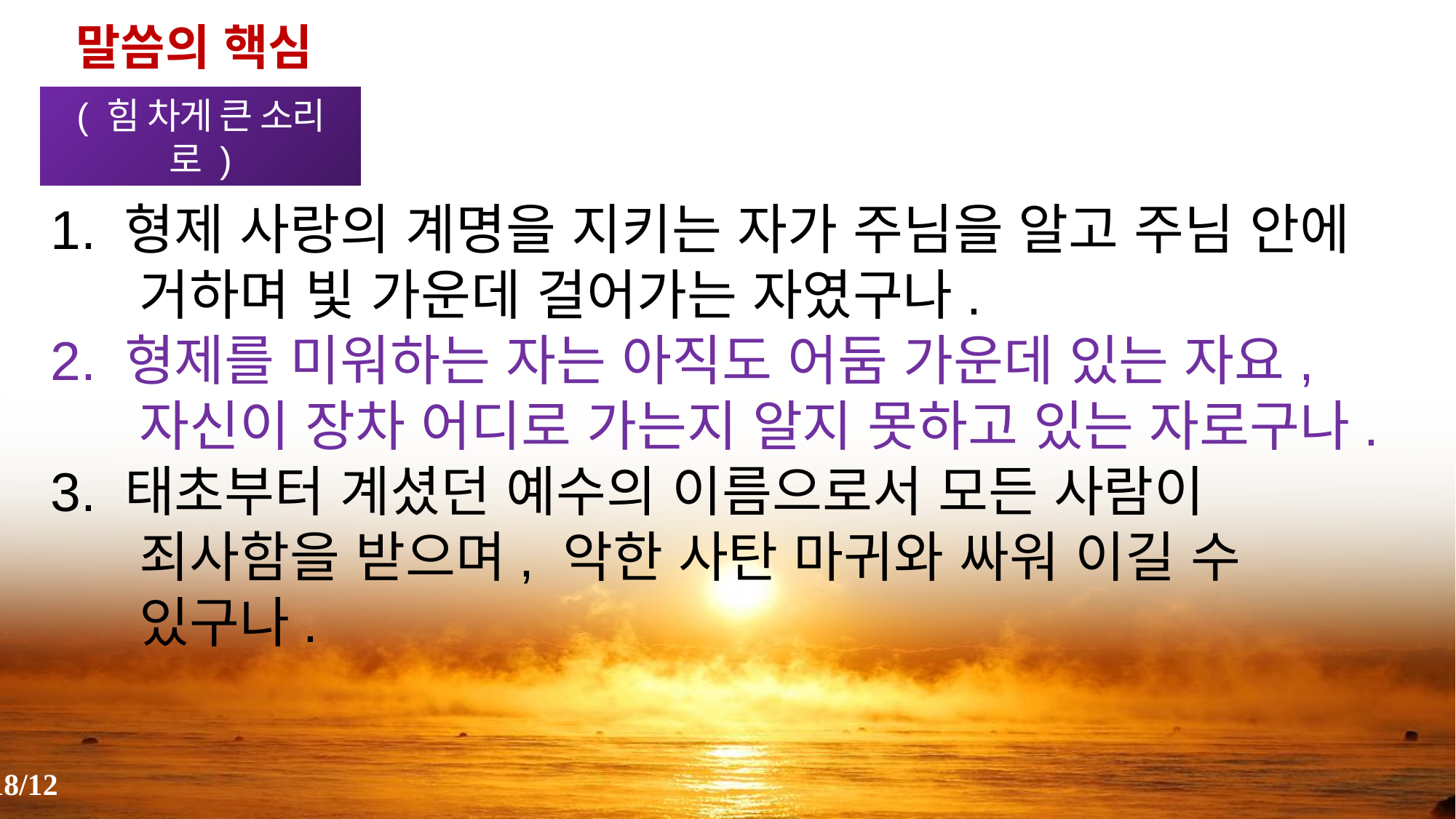

말씀의 핵심(1)

( 힘 차게 큰 소리로 )
1. 형제 사랑의 계명을 지키는 자가 주님을 알고 주님 안에 거하며 빛 가운데 걸어가는 자였구나.
2. 형제를 미워하는 자는 아직도 어둠 가운데 있는 자요, 자신이 장차 어디로 가는지 알지 못하고 있는 자로구나.
3. 태초부터 계셨던 예수의 이름으로서 모든 사람이 죄사함을 받으며, 악한 사탄 마귀와 싸워 이길 수 있구나.